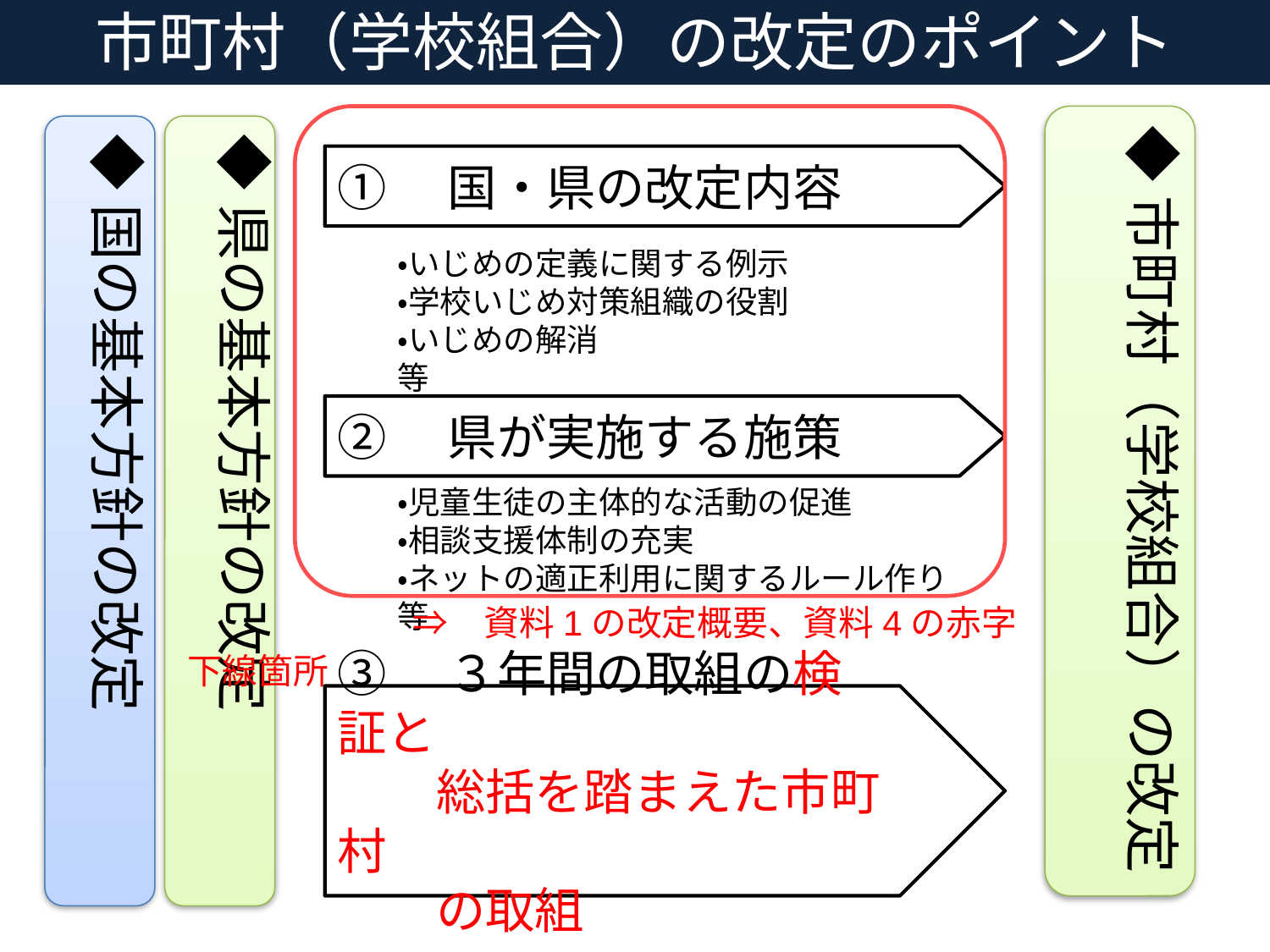

市町村（学校組合）の改定のポイント

◆市町村（学校組合）の改定
◆国の基本方針の改定
◆県の基本方針の改定
①　国・県の改定内容
・いじめの定義に関する例示
・学校いじめ対策組織の役割
・いじめの解消　　　　　　　　　　　等
②　県が実施する施策
・児童生徒の主体的な活動の促進
・相談支援体制の充実
・ネットの適正利用に関するルール作り　等
　　　　⇒　資料1の改定概要、資料4の赤字下線箇所
③　３年間の取組の検証と
　　総括を踏まえた市町村
　　の取組